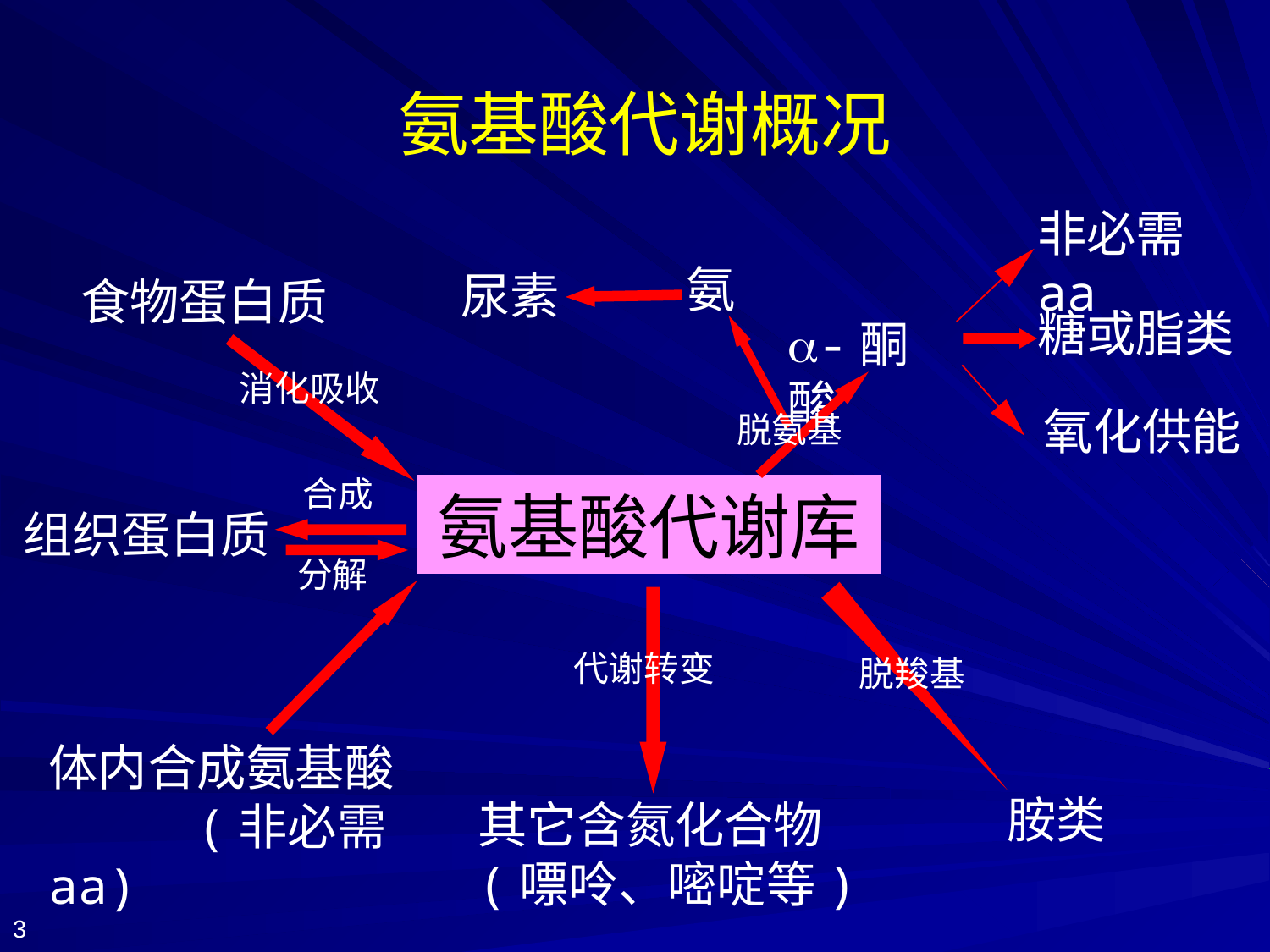

氨基酸代谢概况
非必需aa

糖或脂类

氧化供能
氨
α-酮酸

脱氨基
尿素

食物蛋白质

消化吸收
合成

氨基酸代谢库
组织蛋白质

分解

体内合成氨基酸
     (非必需aa)

脱羧基
胺类

代谢转变
其它含氮化合物(嘌呤、嘧啶等)
3